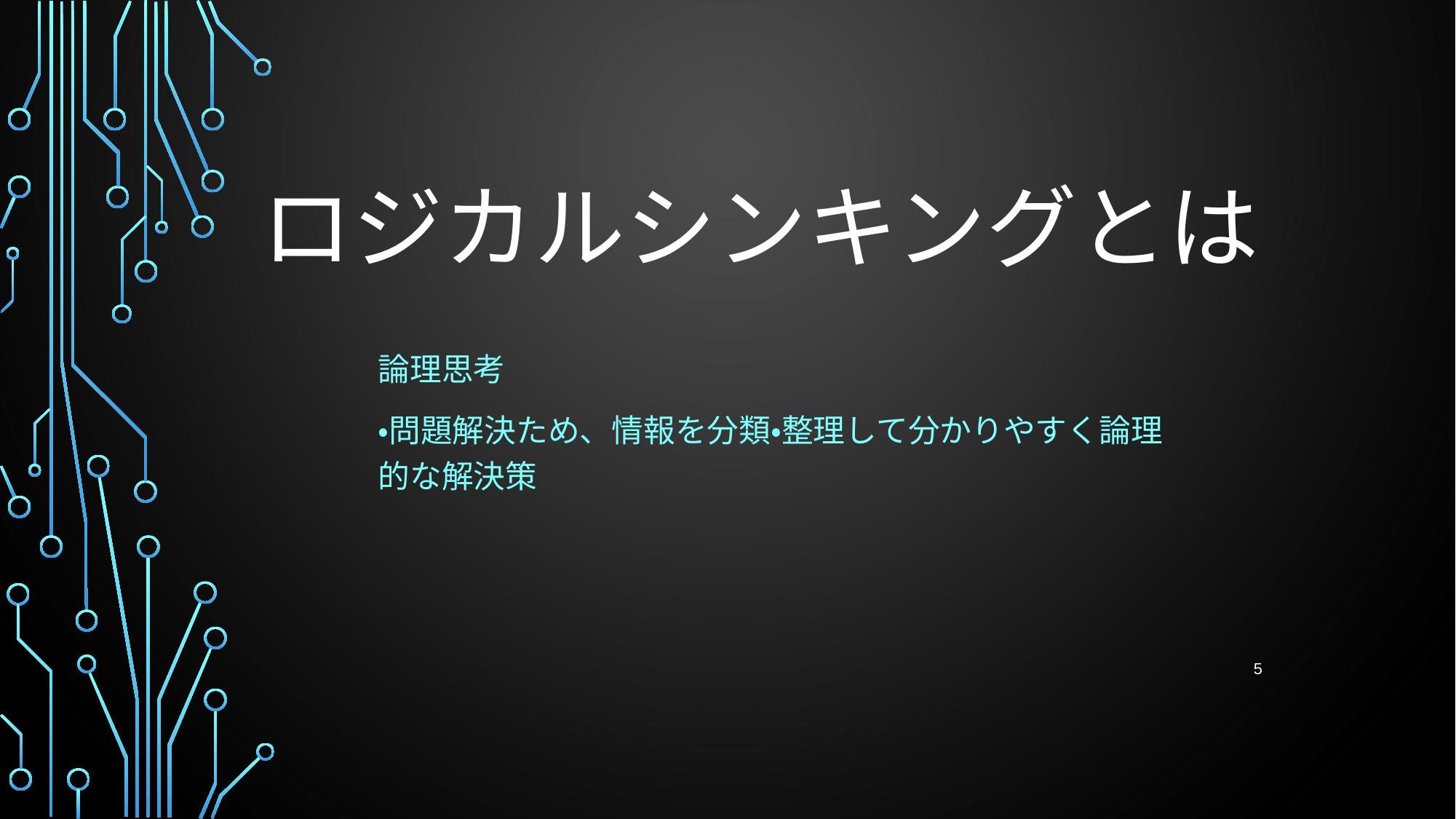

# ロジカルシンキングとは
論理思考
・問題解決ため、情報を分類・整理して分かりやすく論理的な解決策
5